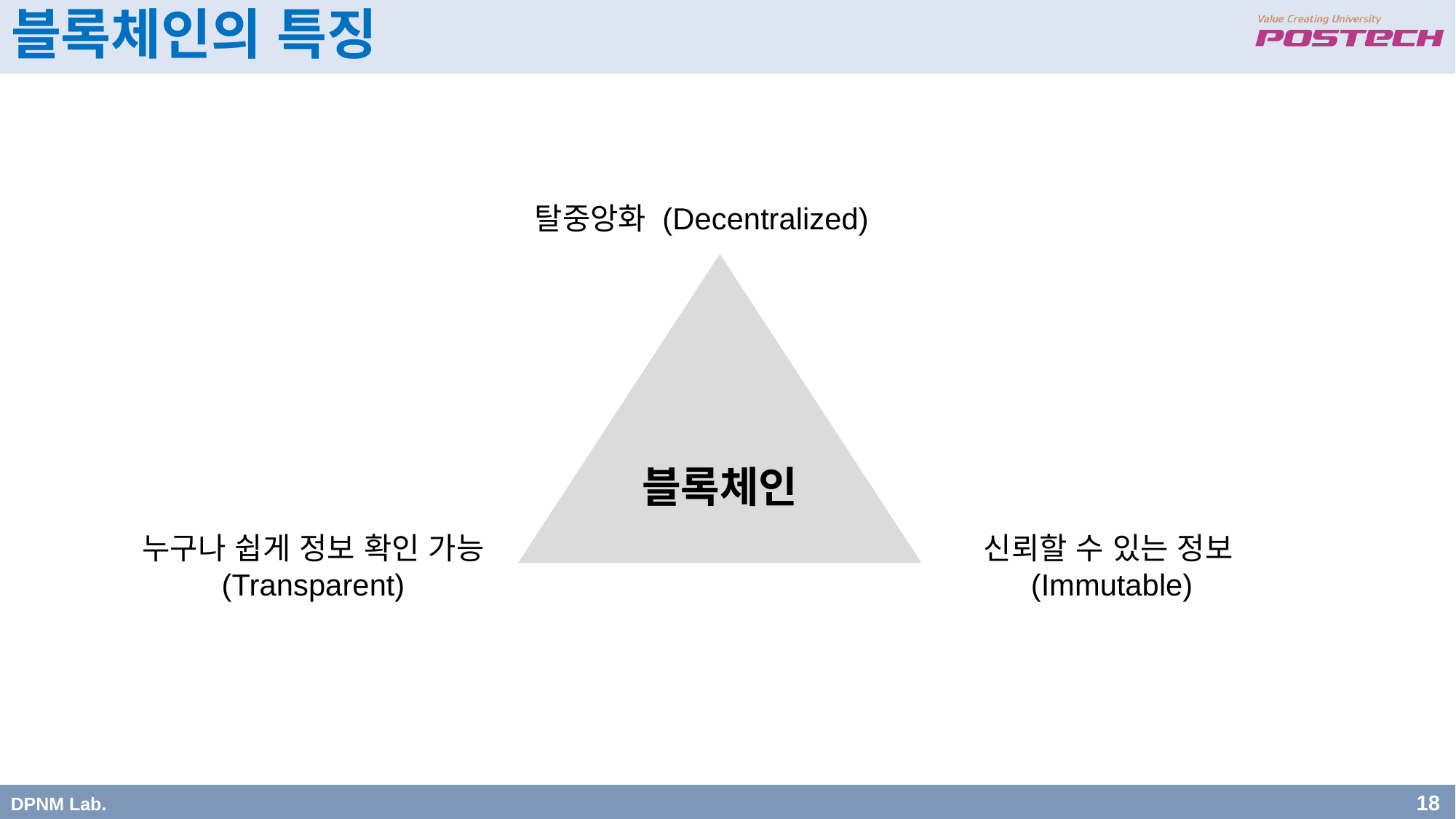

블록체인의 특징

탈중앙화 (Decentralized)
블록체인
누구나 쉽게 정보 확인 가능
(Transparent)
신뢰할 수 있는 정보(Immutable)